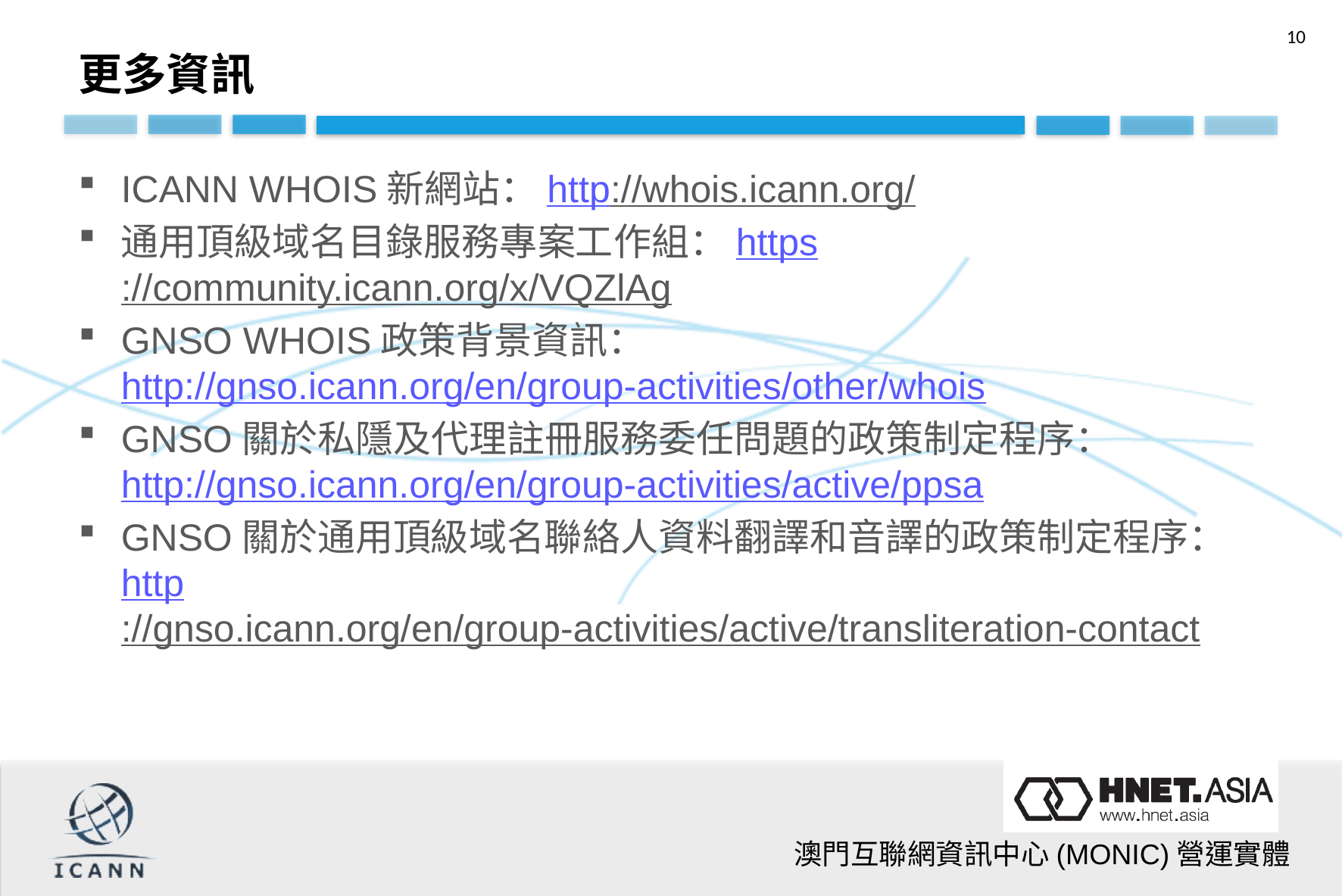

更多資訊
ICANN WHOIS新網站：http://whois.icann.org/
通用頂級域名目錄服務專案工作組：https://community.icann.org/x/VQZlAg
GNSO WHOIS政策背景資訊： http://gnso.icann.org/en/group-activities/other/whois
GNSO關於私隱及代理註冊服務委任問題的政策制定程序： http://gnso.icann.org/en/group-activities/active/ppsa
GNSO關於通用頂級域名聯絡人資料翻譯和音譯的政策制定程序： http://gnso.icann.org/en/group-activities/active/transliteration-contact